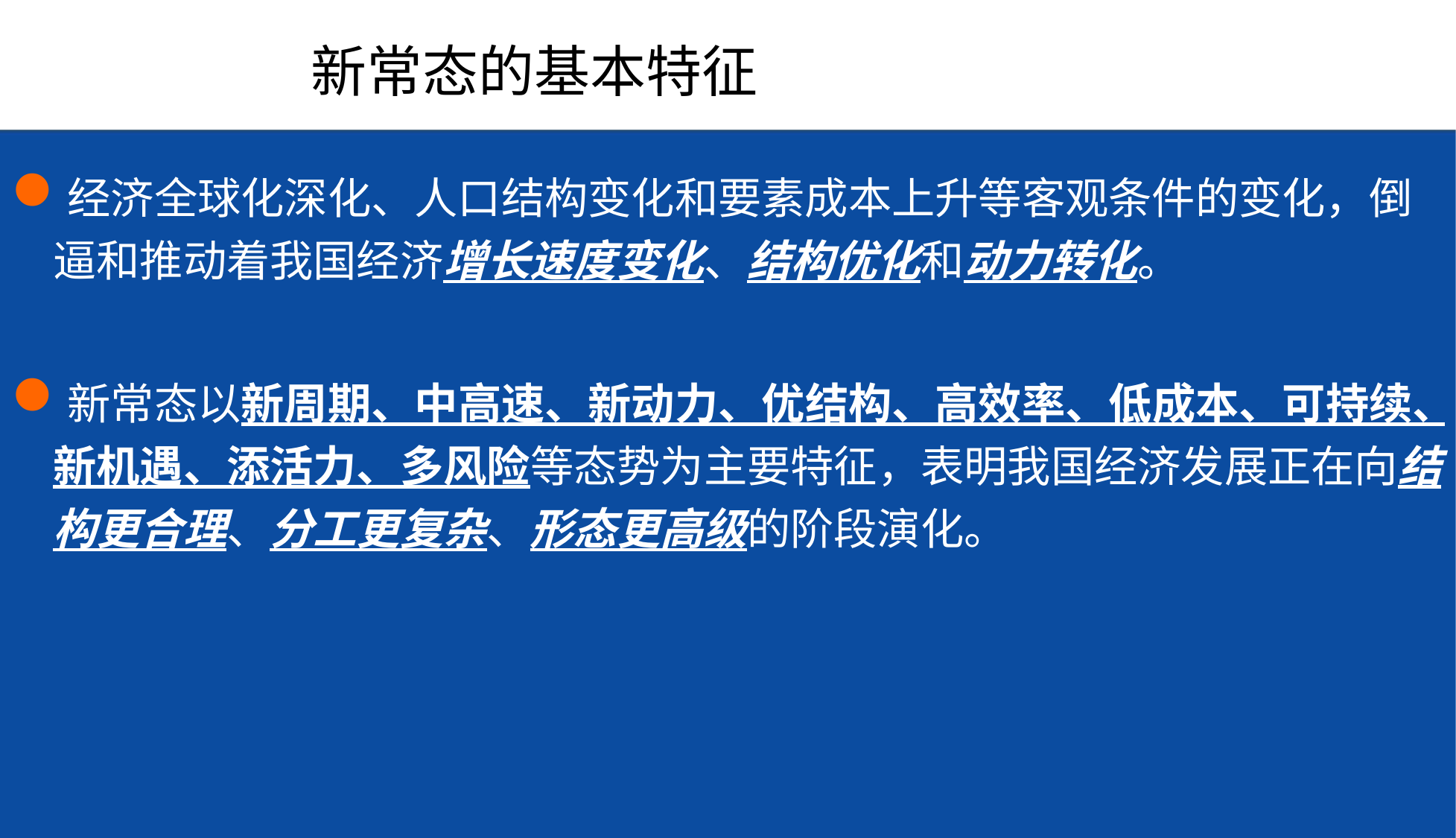

新常态的基本特征
经济全球化深化、人口结构变化和要素成本上升等客观条件的变化，倒逼和推动着我国经济增长速度变化、结构优化和动力转化。

新常态以新周期、中高速、新动力、优结构、高效率、低成本、可持续、新机遇、添活力、多风险等态势为主要特征，表明我国经济发展正在向结构更合理、分工更复杂、形态更高级的阶段演化。